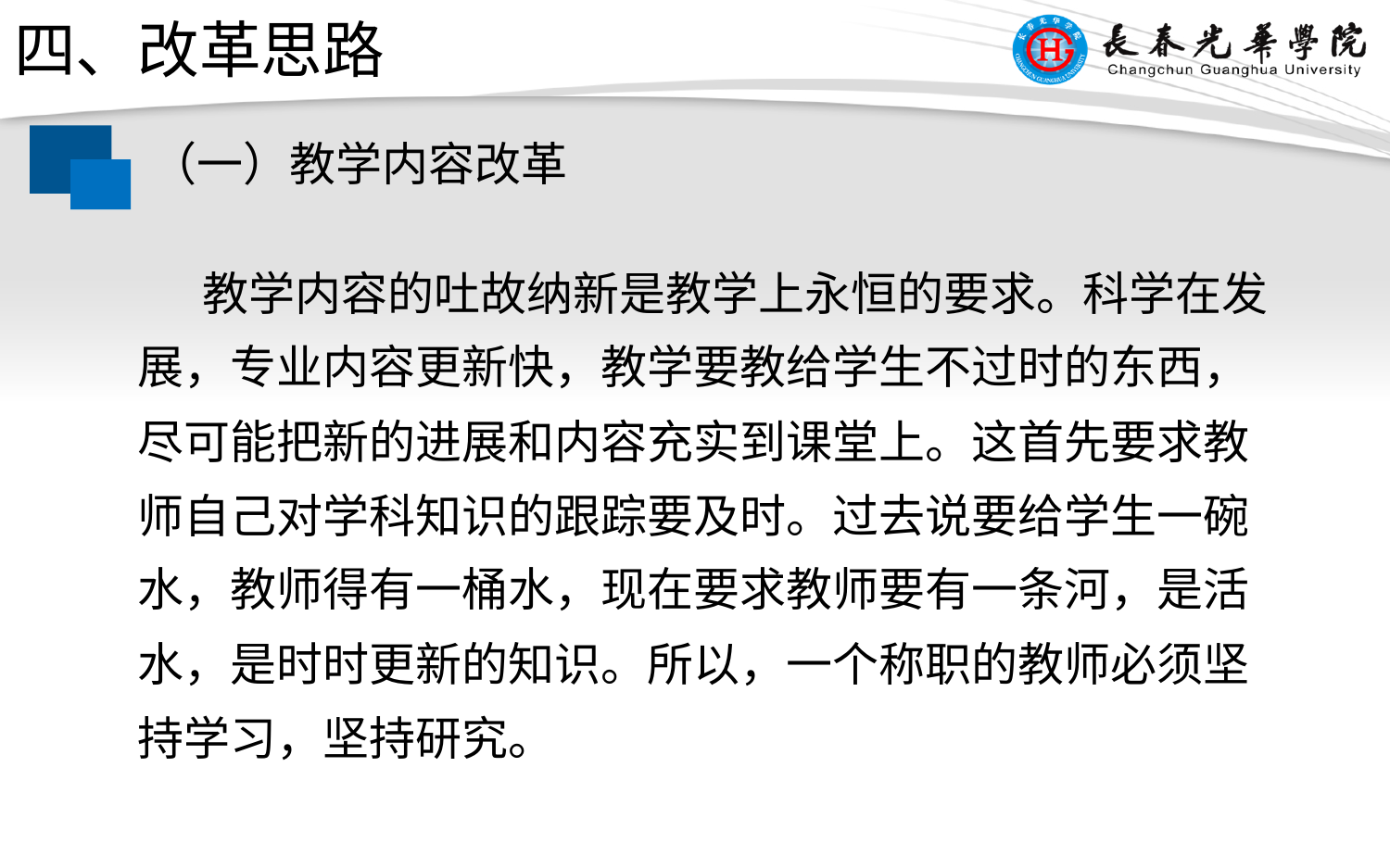

四、改革思路

（一）教学内容改革
教学内容的吐故纳新是教学上永恒的要求。科学在发展，专业内容更新快，教学要教给学生不过时的东西，尽可能把新的进展和内容充实到课堂上。这首先要求教师自己对学科知识的跟踪要及时。过去说要给学生一碗水，教师得有一桶水，现在要求教师要有一条河，是活水，是时时更新的知识。所以，一个称职的教师必须坚持学习，坚持研究。